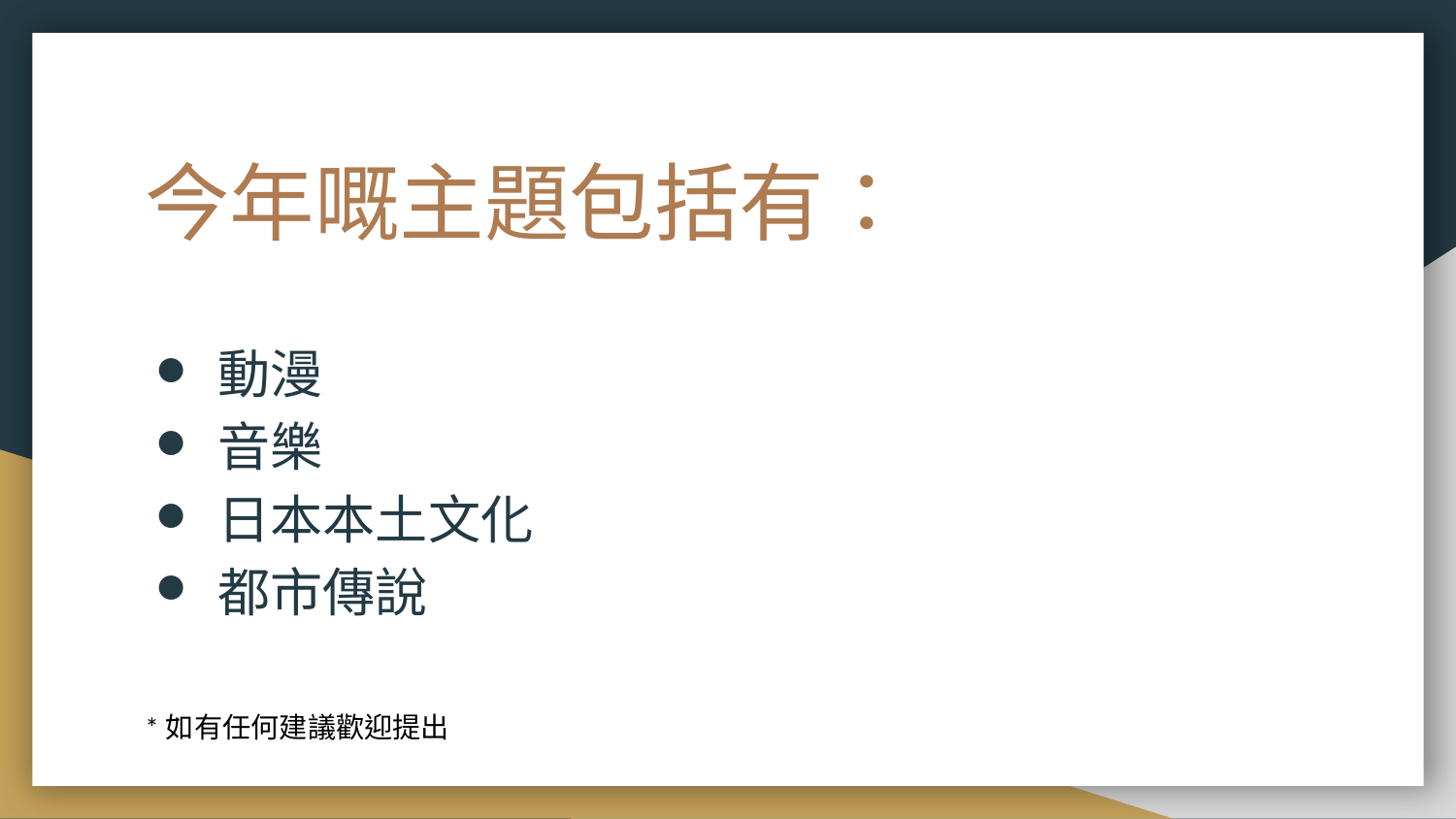

# 今年嘅主題包括有：
動漫
音樂
日本本土文化
都市傳說
*​如有任何建議歡迎提出